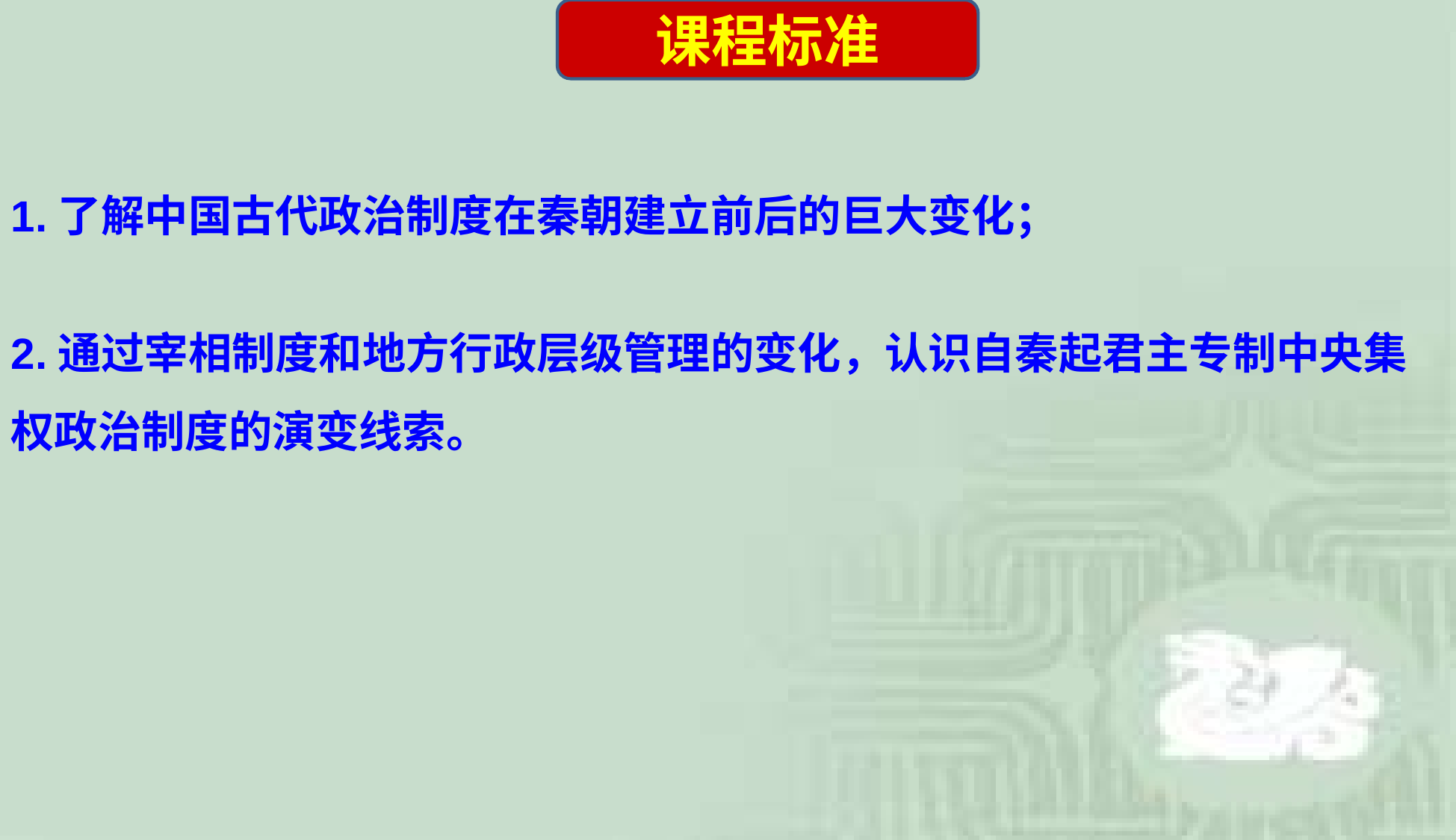

课程标准
1.了解中国古代政治制度在秦朝建立前后的巨大变化；
2.通过宰相制度和地方行政层级管理的变化，认识自秦起君主专制中央集权政治制度的演变线索。